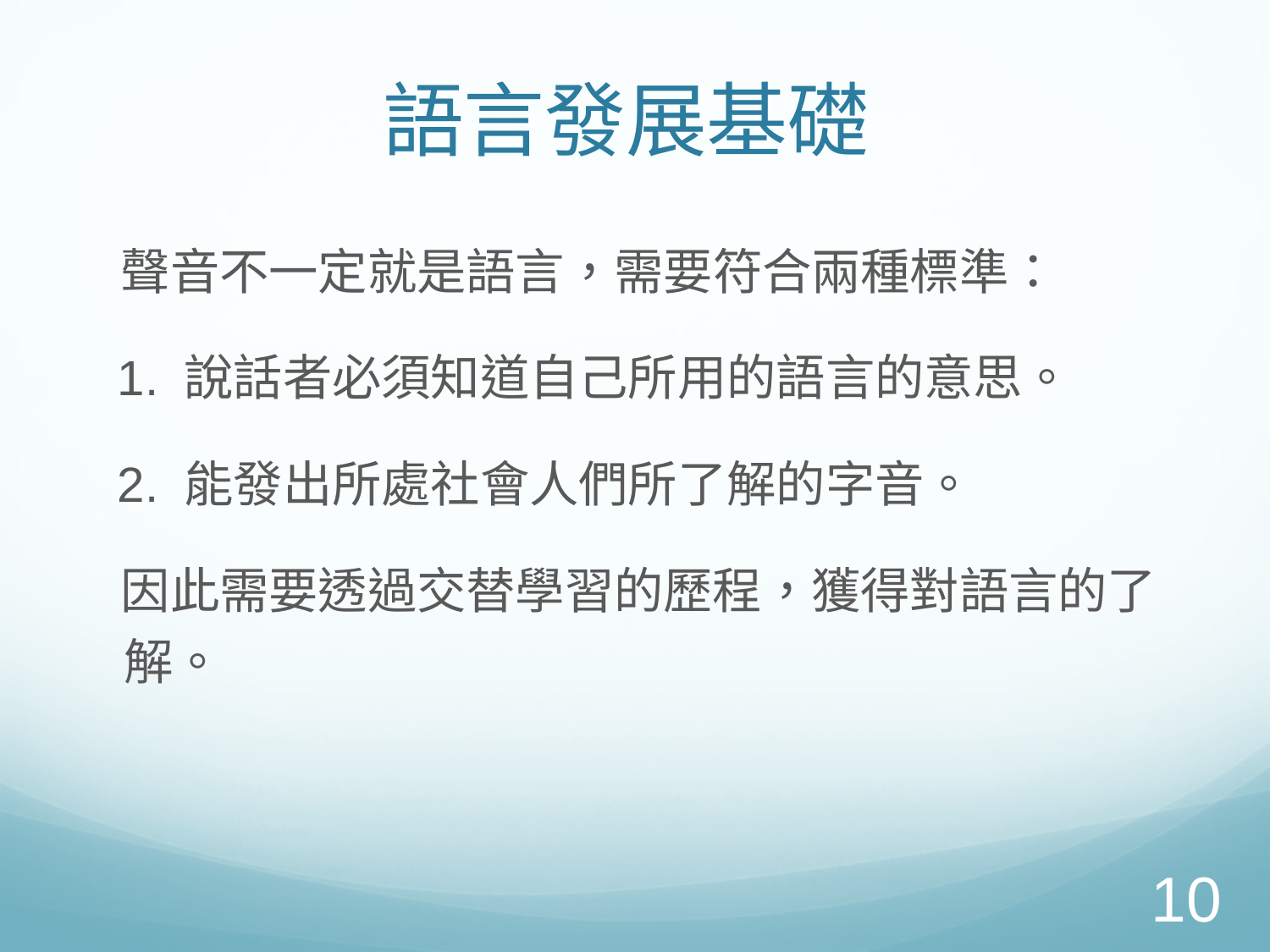

語言發展基礎
   聲音不一定就是語言，需要符合兩種標準：
   1. 說話者必須知道自己所用的語言的意思。
   2. 能發出所處社會人們所了解的字音。
   因此需要透過交替學習的歷程，獲得對語言的了解。
10